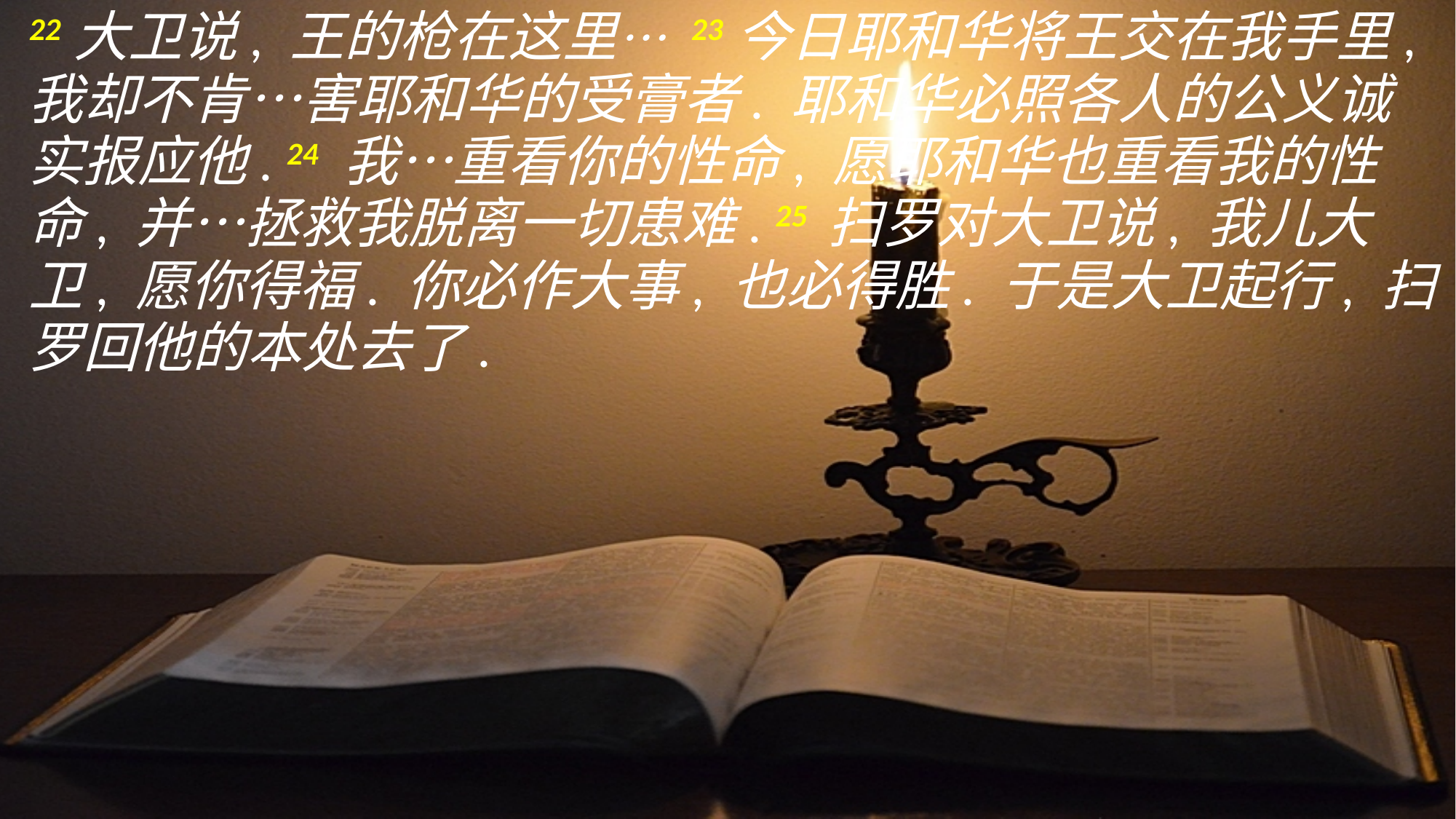

22大卫说, 王的枪在这里… 23今日耶和华将王交在我手里, 我却不肯…害耶和华的受膏者. 耶和华必照各人的公义诚实报应他. 24 我…重看你的性命, 愿耶和华也重看我的性命, 并…拯救我脱离一切患难. 25 扫罗对大卫说, 我儿大卫, 愿你得福. 你必作大事, 也必得胜. 于是大卫起行, 扫罗回他的本处去了.